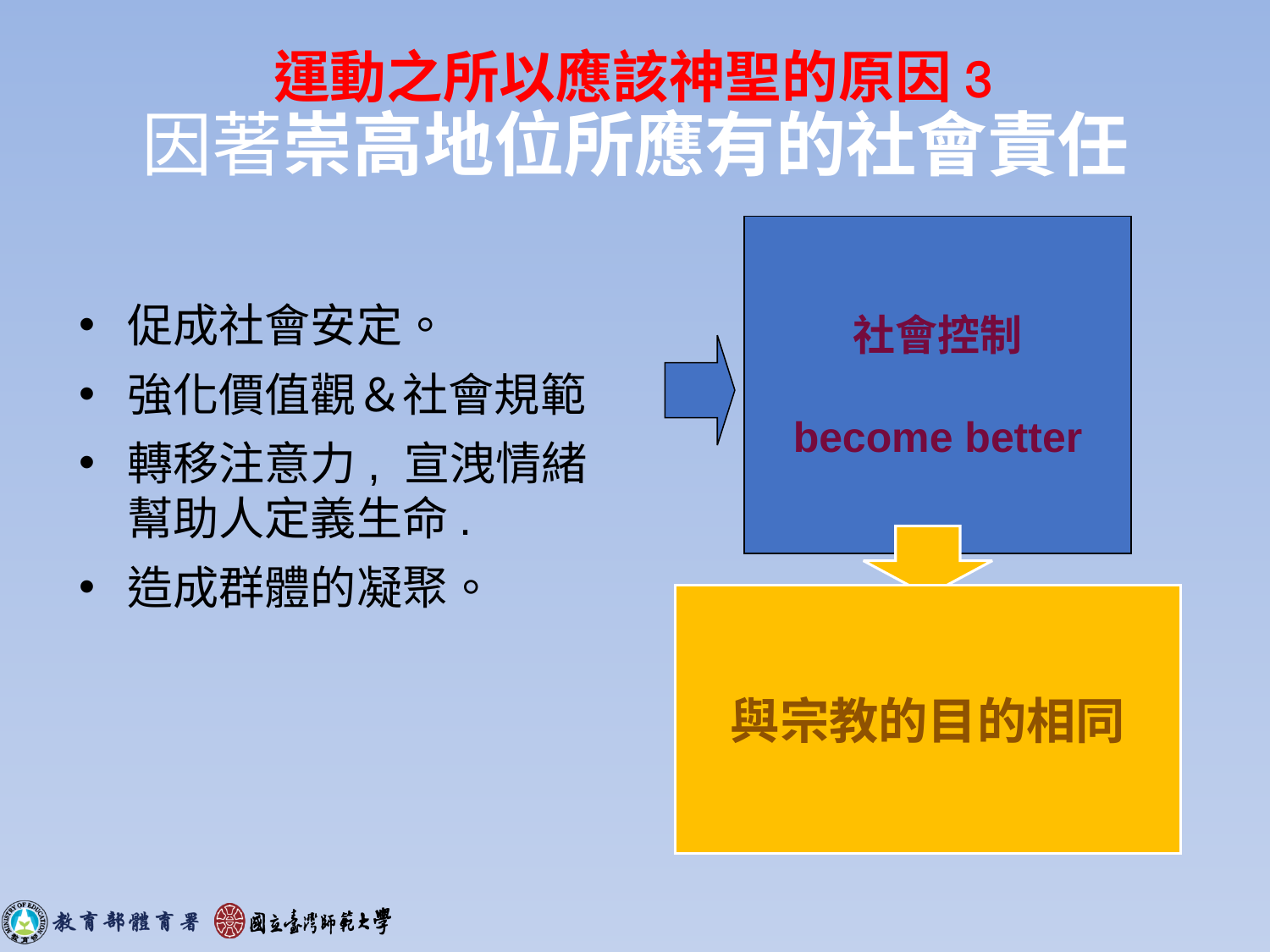

#
運動之所以應該神聖的原因3
因著崇高地位所應有的社會責任
社會控制

 become better

促成社會安定。
強化價值觀＆社會規範
轉移注意力, 宣洩情緒幫助人定義生命.
造成群體的凝聚。

與宗教的目的相同